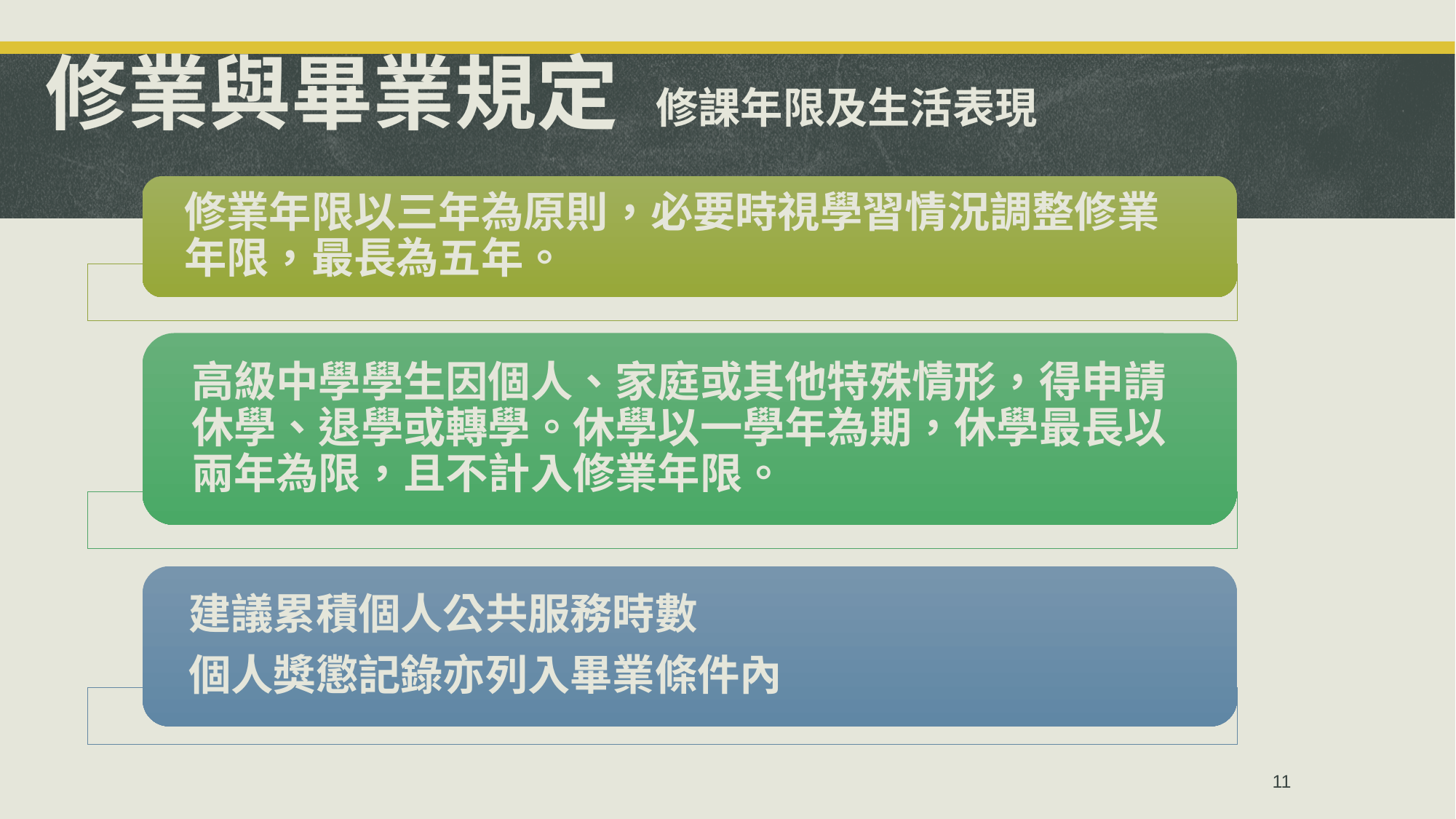

# 修業與畢業規定  修課年限及生活表現
修業年限以三年為原則，必要時視學習情況調整修業年限，最長為五年。
高級中學學生因個人、家庭或其他特殊情形，得申請休學、退學或轉學。休學以一學年為期，休學最長以兩年為限，且不計入修業年限。
建議累積個人公共服務時數
個人獎懲記錄亦列入畢業條件內
11